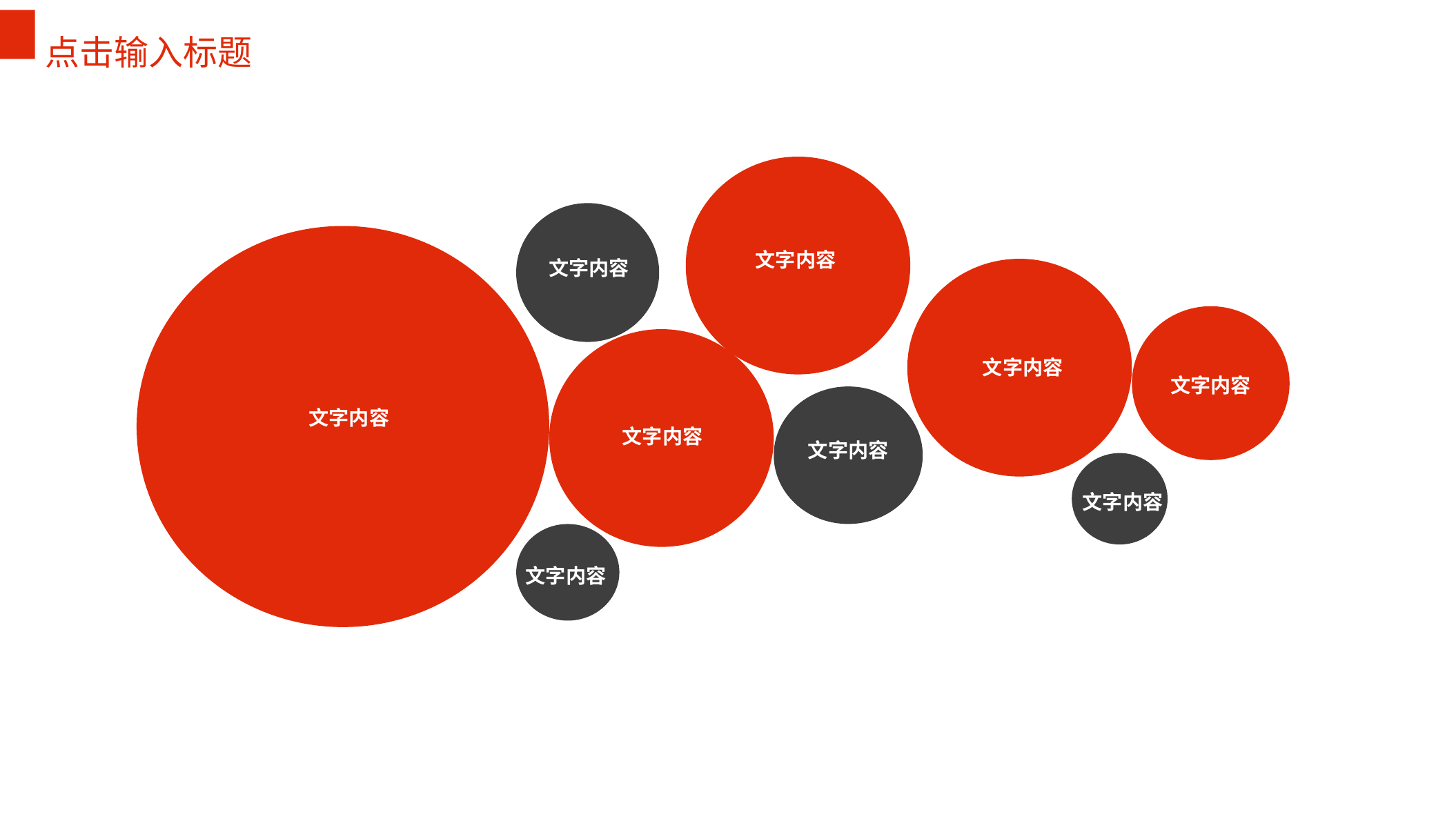

点击输入标题

文字内容
文字内容
文字内容
文字内容
文字内容
文字内容
文字内容
文字内容
文字内容